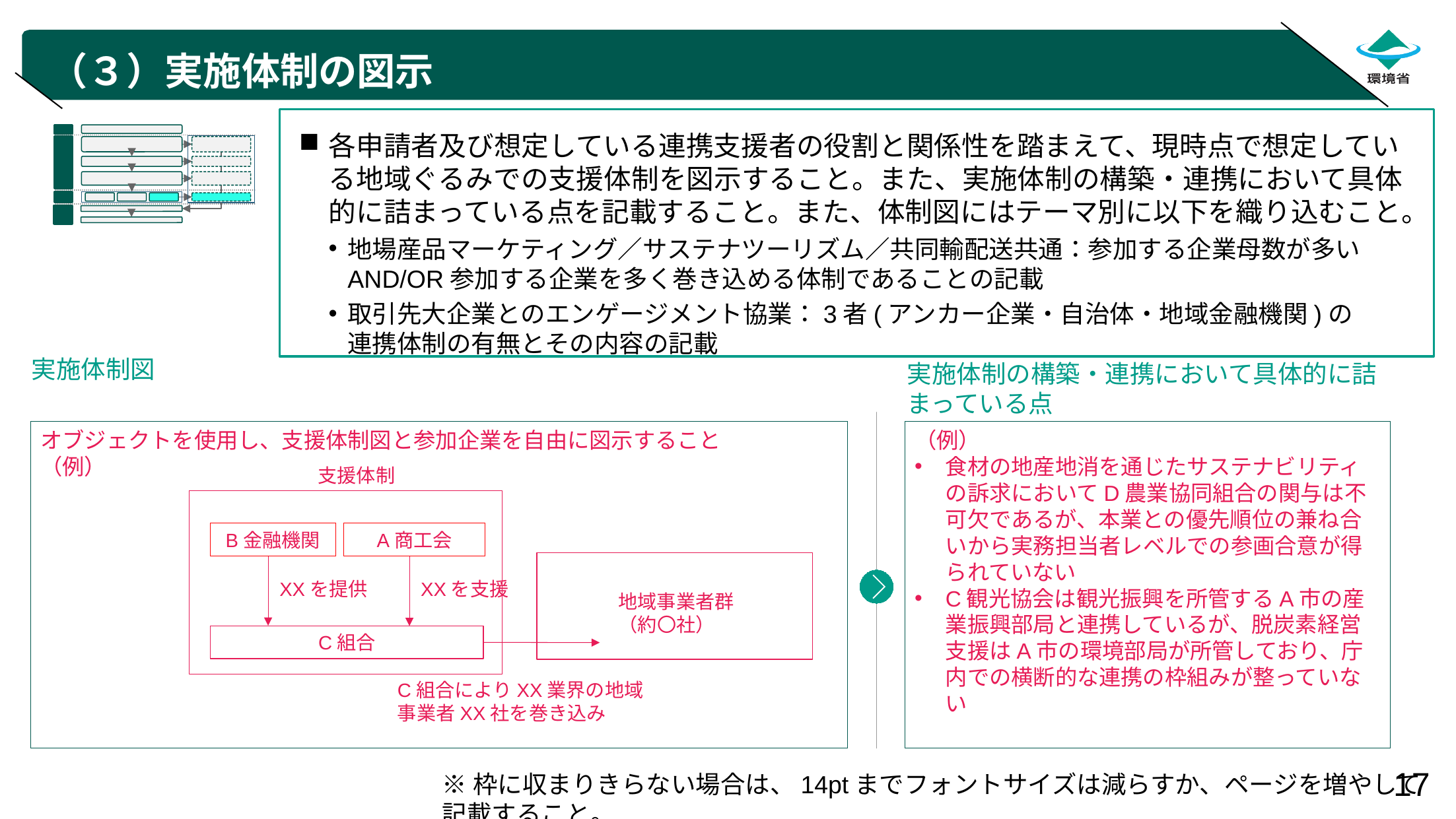

# （３）実施体制の図示
各申請者及び想定している連携支援者の役割と関係性を踏まえて、現時点で想定している地域ぐるみでの支援体制を図示すること。また、実施体制の構築・連携において具体的に詰まっている点を記載すること。また、体制図にはテーマ別に以下を織り込むこと。
地場産品マーケティング／サステナツーリズム／共同輸配送共通：参加する企業母数が多いAND/OR参加する企業を多く巻き込める体制であることの記載
取引先大企業とのエンゲージメント協業：3者(アンカー企業・自治体・地域金融機関)の
連携体制の有無とその内容の記載

実施体制図
実施体制の構築・連携において具体的に詰まっている点

オブジェクトを使用し、支援体制図と参加企業を自由に図示すること
（例）
（例）
食材の地産地消を通じたサステナビリティの訴求においてD農業協同組合の関与は不可欠であるが、本業との優先順位の兼ね合いから実務担当者レベルでの参画合意が得られていない
C観光協会は観光振興を所管するA市の産業振興部局と連携しているが、脱炭素経営支援はA市の環境部局が所管しており、庁内での横断的な連携の枠組みが整っていない
支援体制

B金融機関
A商工会

XXを提供
XXを支援
地域事業者群（約〇社）
C組合
C組合によりXX業界の地域事業者XX社を巻き込み
※枠に収まりきらない場合は、14ptまでフォントサイズは減らすか、ページを増やして記載すること。